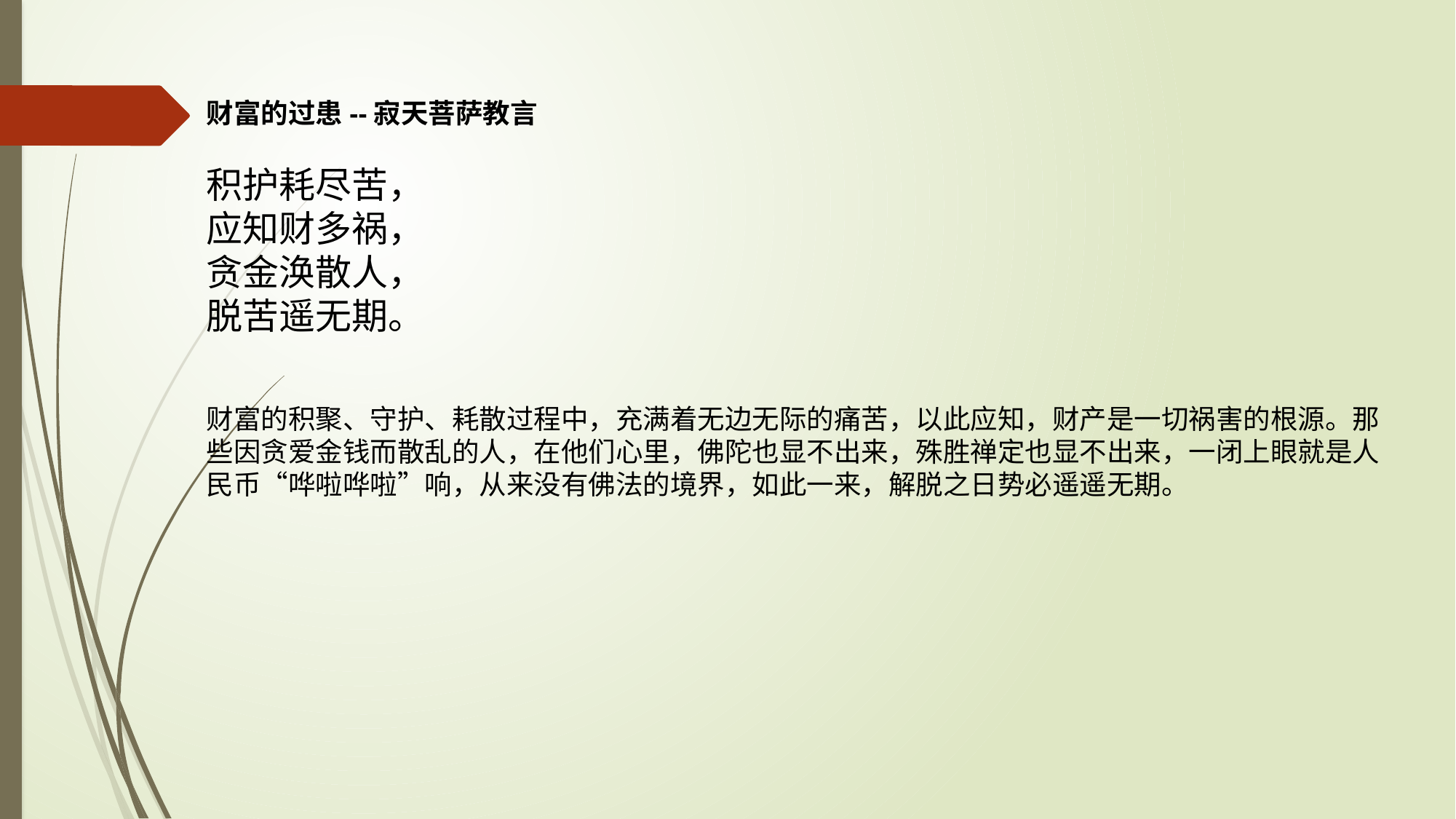

财富的过患--寂天菩萨教言

积护耗尽苦，
应知财多祸，
贪金涣散人，
脱苦遥无期。

财富的积聚、守护、耗散过程中，充满着无边无际的痛苦，以此应知，财产是一切祸害的根源。那些因贪爱金钱而散乱的人，在他们心里，佛陀也显不出来，殊胜禅定也显不出来，一闭上眼就是人民币“哗啦哗啦”响，从来没有佛法的境界，如此一来，解脱之日势必遥遥无期。